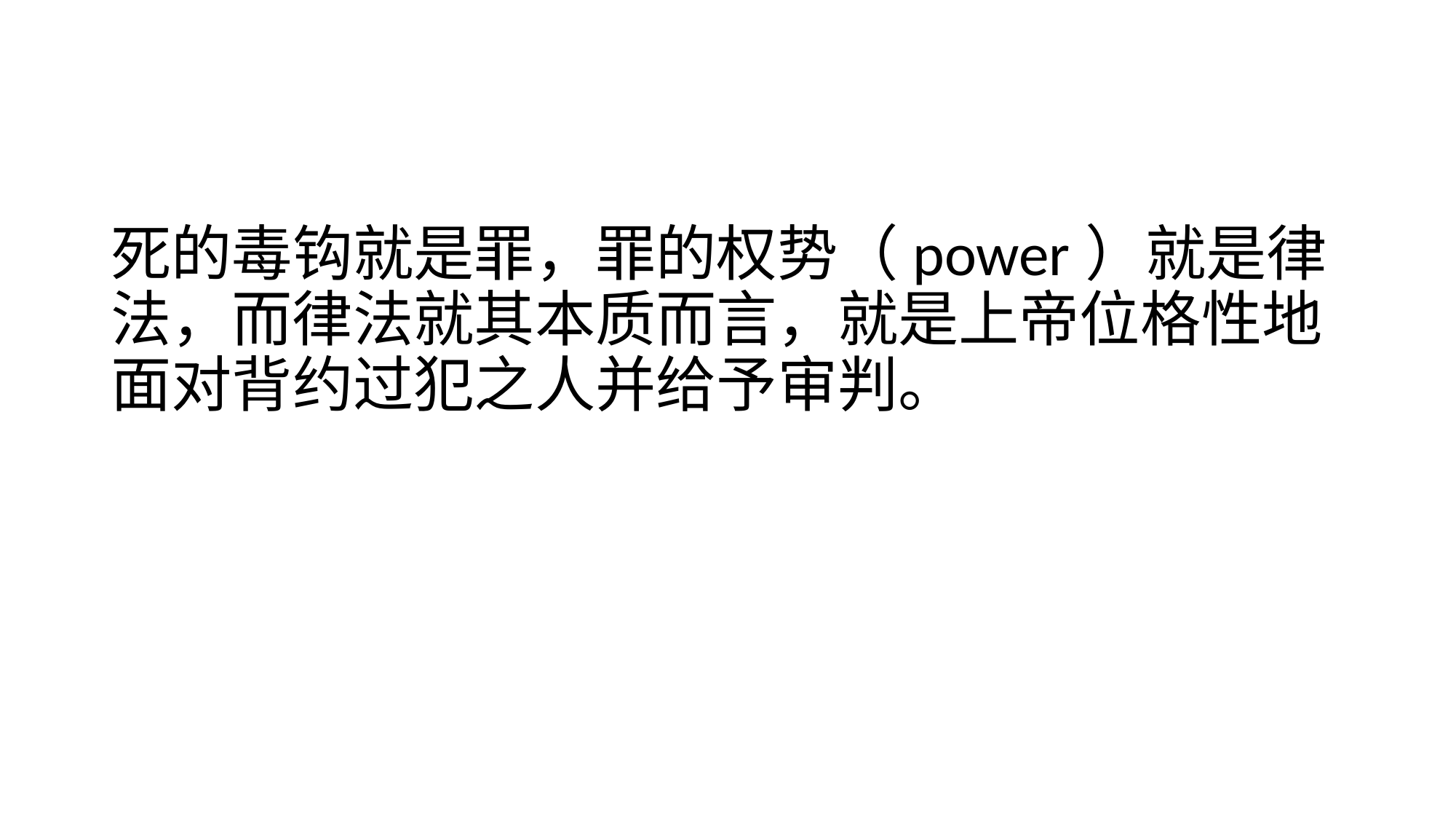

#
死的毒钩就是罪，罪的权势（power）就是律法，而律法就其本质而言，就是上帝位格性地面对背约过犯之人并给予审判。